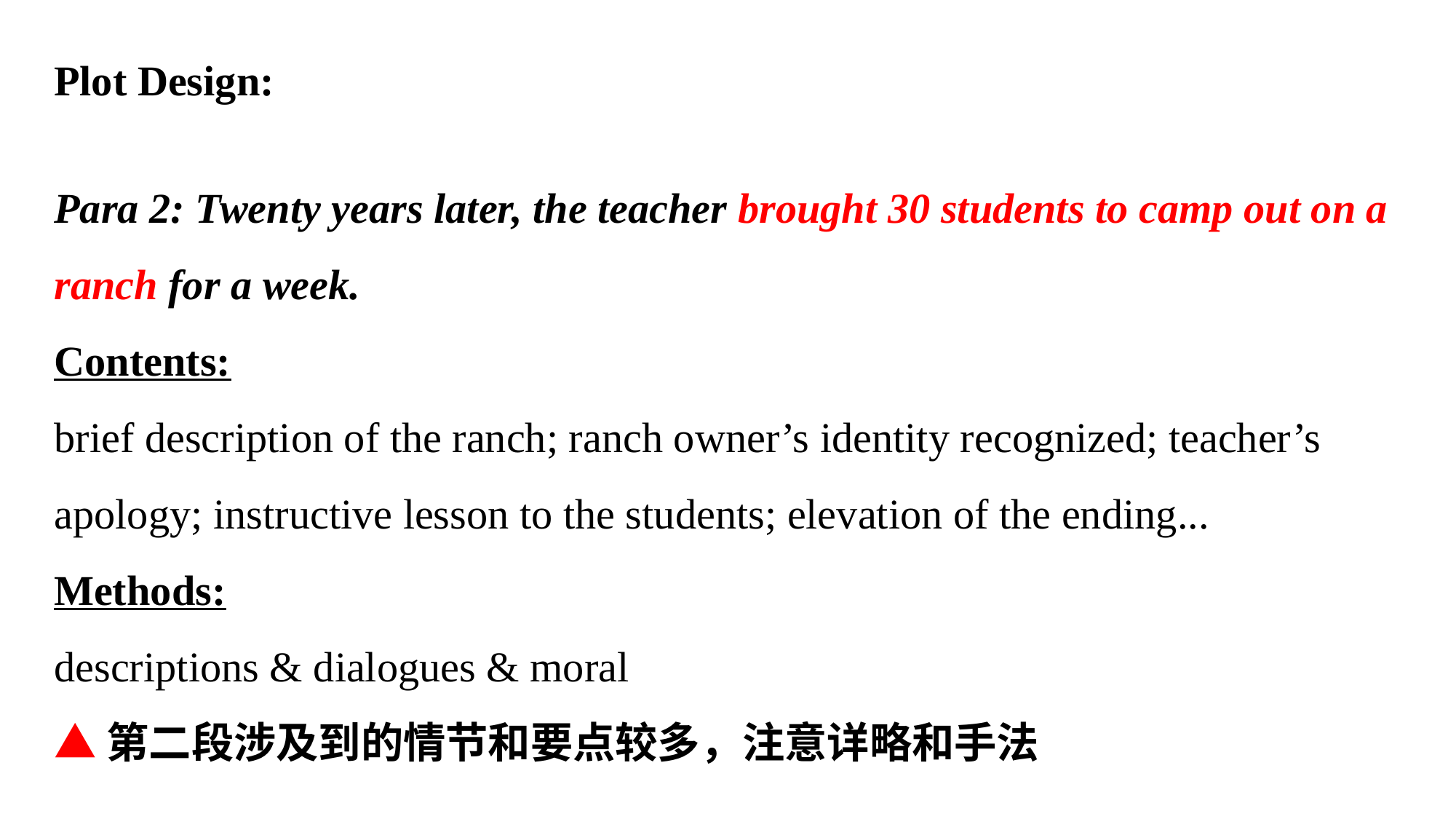

Plot Design:

Para 2: Twenty years later, the teacher brought 30 students to camp out on a ranch for a week.
Contents:
brief description of the ranch; ranch owner’s identity recognized; teacher’s apology; instructive lesson to the students; elevation of the ending...
Methods:
descriptions & dialogues & moral
▲第二段涉及到的情节和要点较多，注意详略和手法